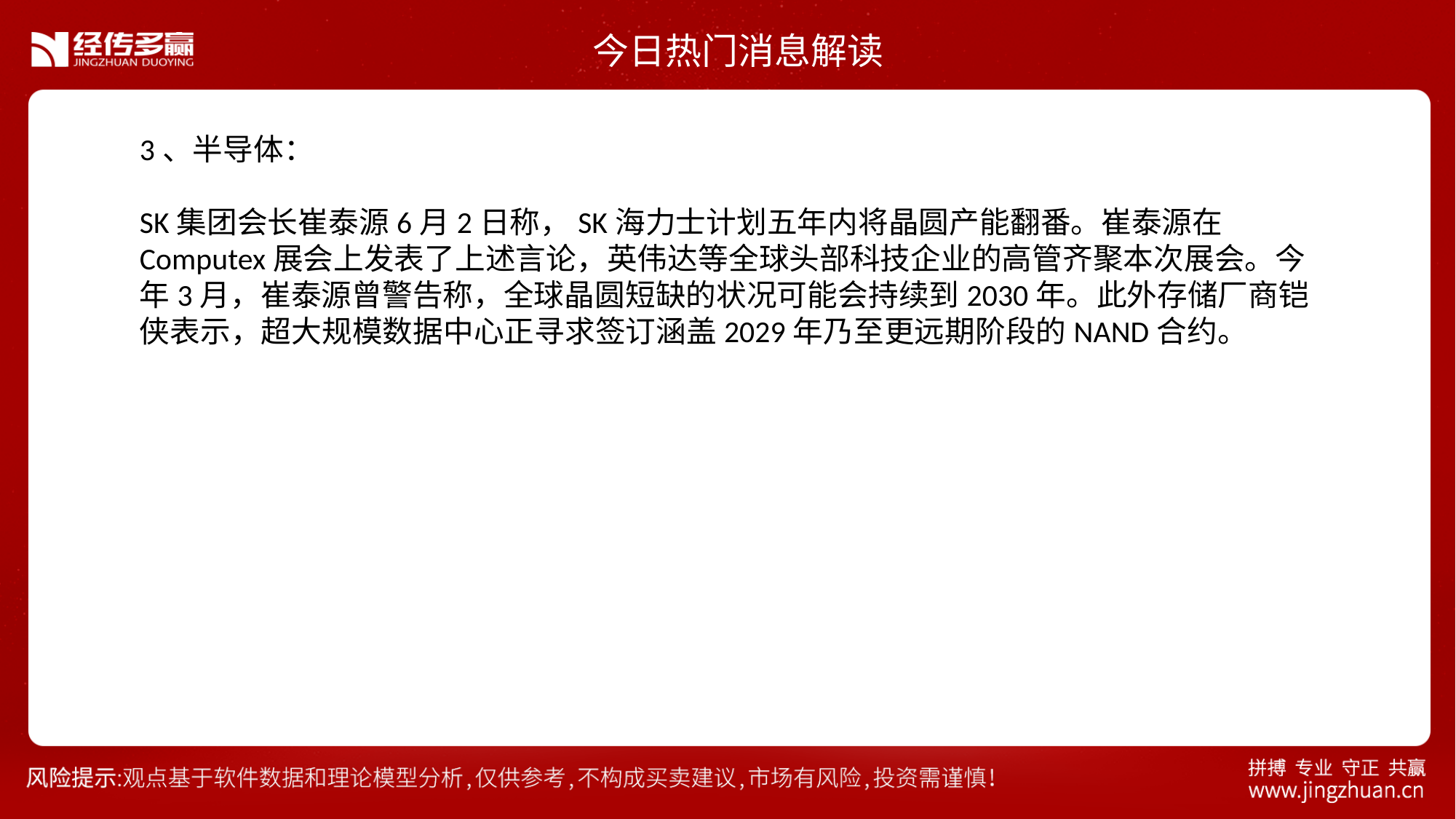

今日热门消息解读
3、半导体：

SK集团会长崔泰源6月2日称，SK海力士计划五年内将晶圆产能翻番。崔泰源在Computex展会上发表了上述言论，英伟达等全球头部科技企业的高管齐聚本次展会。今年3月，崔泰源曾警告称，全球晶圆短缺的状况可能会持续到2030年。此外存储厂商铠侠表示，超大规模数据中心正寻求签订涵盖2029年乃至更远期阶段的NAND合约。